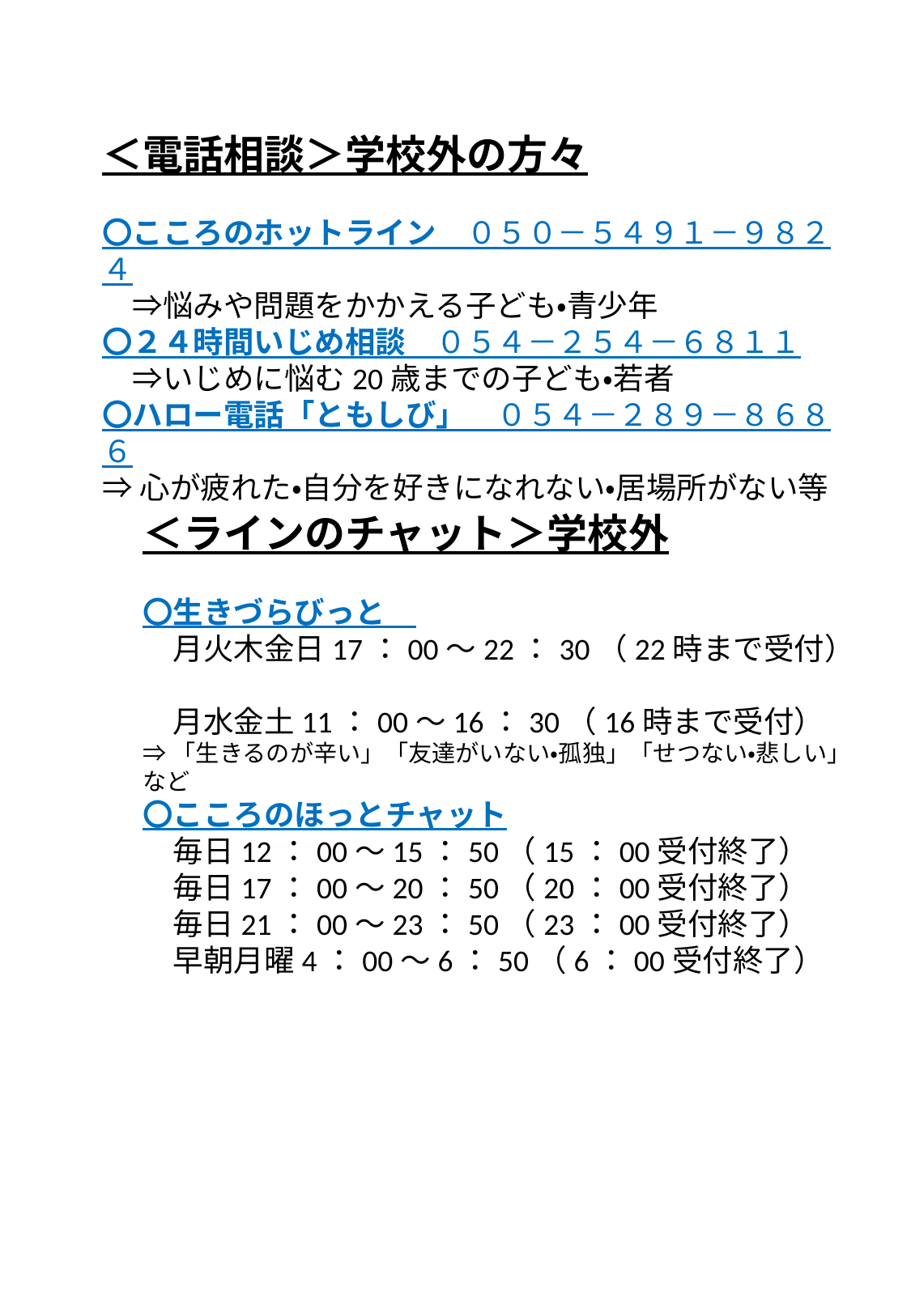

＜電話相談＞学校外の方々

〇こころのホットライン　０５０－５４９１－９８２４
　⇒悩みや問題をかかえる子ども・青少年
〇２４時間いじめ相談　０５４－２５４－６８１１
　⇒いじめに悩む20歳までの子ども・若者
〇ハロー電話「ともしび」　０５４－２８９－８６８６
⇒心が疲れた・自分を好きになれない・居場所がない等
＜ラインのチャット＞学校外

〇生きづらびっと
　月火木金日17：00～22：30（22時まで受付）
　月水金土11：00～16：30（16時まで受付）
⇒「生きるのが辛い」「友達がいない・孤独」「せつない・悲しい」など
〇こころのほっとチャット
　毎日12：00～15：50（15：00受付終了）
　毎日17：00～20：50（20：00受付終了）
　毎日21：00～23：50（23：00受付終了）
　早朝月曜4：00～6：50（6：00受付終了）